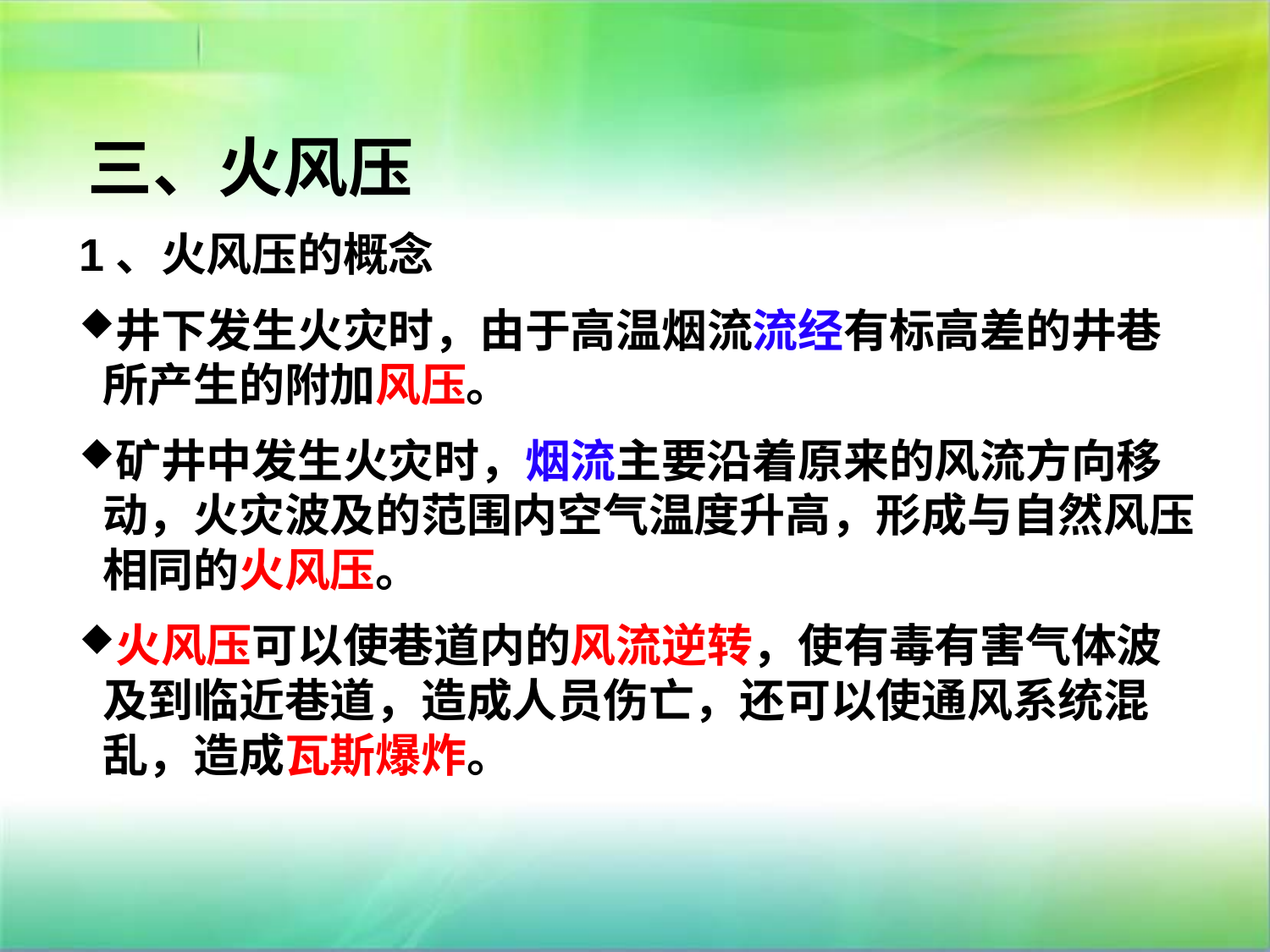

# 三、火风压

1、火风压的概念
井下发生火灾时，由于高温烟流流经有标高差的井巷所产生的附加风压。
矿井中发生火灾时，烟流主要沿着原来的风流方向移动，火灾波及的范围内空气温度升高，形成与自然风压相同的火风压。
火风压可以使巷道内的风流逆转，使有毒有害气体波及到临近巷道，造成人员伤亡，还可以使通风系统混乱，造成瓦斯爆炸。